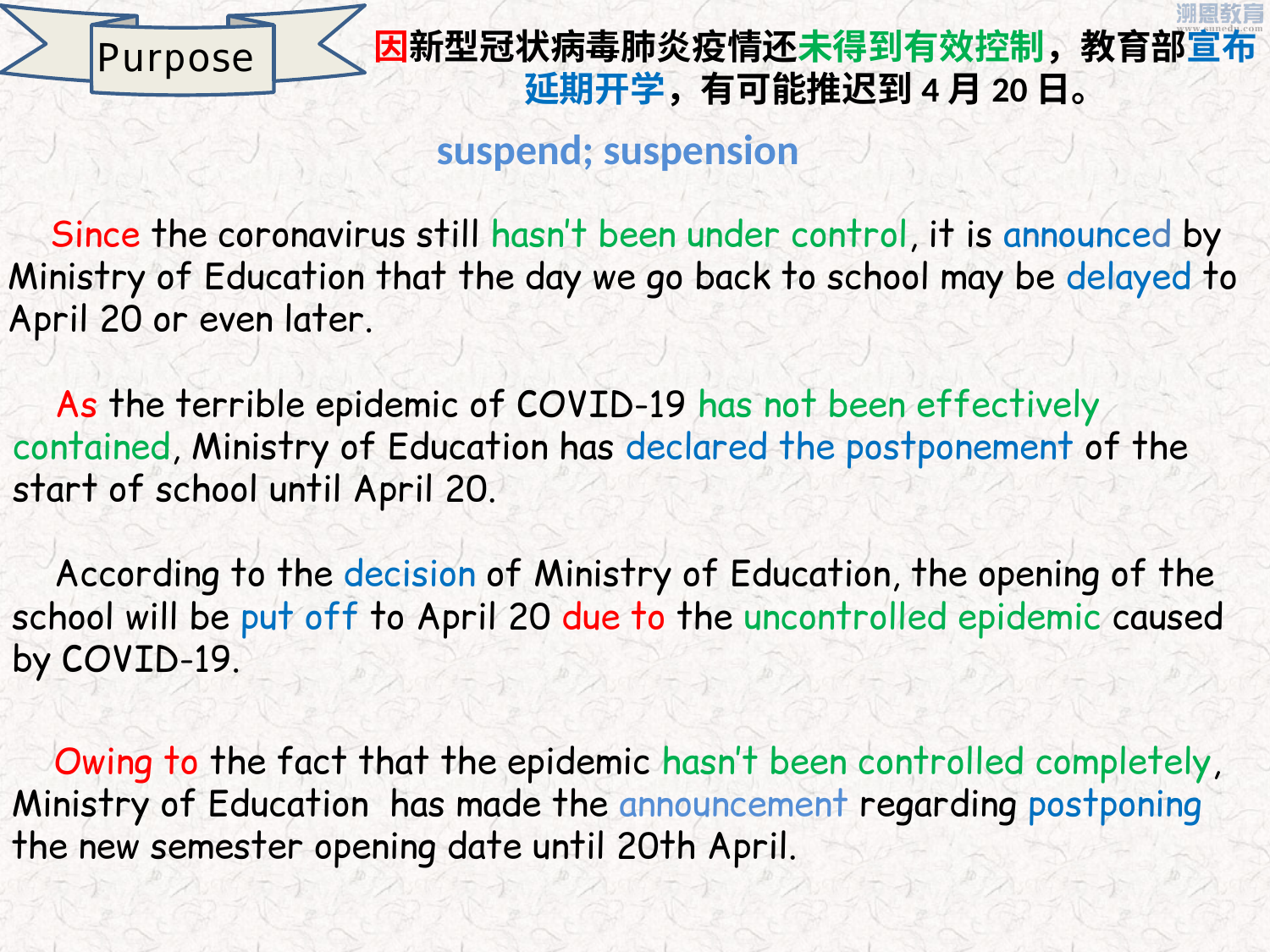

因新型冠状病毒肺炎疫情还未得到有效控制，教育部宣布
延期开学，有可能推迟到4月20日。
Purpose
 suspend; suspension
    Since the coronavirus still hasn’t been under control, it is announced by  Ministry of Education that the day we go back to school may be delayed to April 20 or even later.
    As the terrible epidemic of COVID-19 has not been effectively contained, Ministry of Education has declared the postponement of the start of school until April 20.
    According to the decision of Ministry of Education, the opening of the school will be put off to April 20 due to the uncontrolled epidemic caused by COVID-19.
    Owing to the fact that the epidemic hasn’t been controlled completely,
Ministry of Education  has made the announcement regarding postponing the new semester opening date until 20th April.